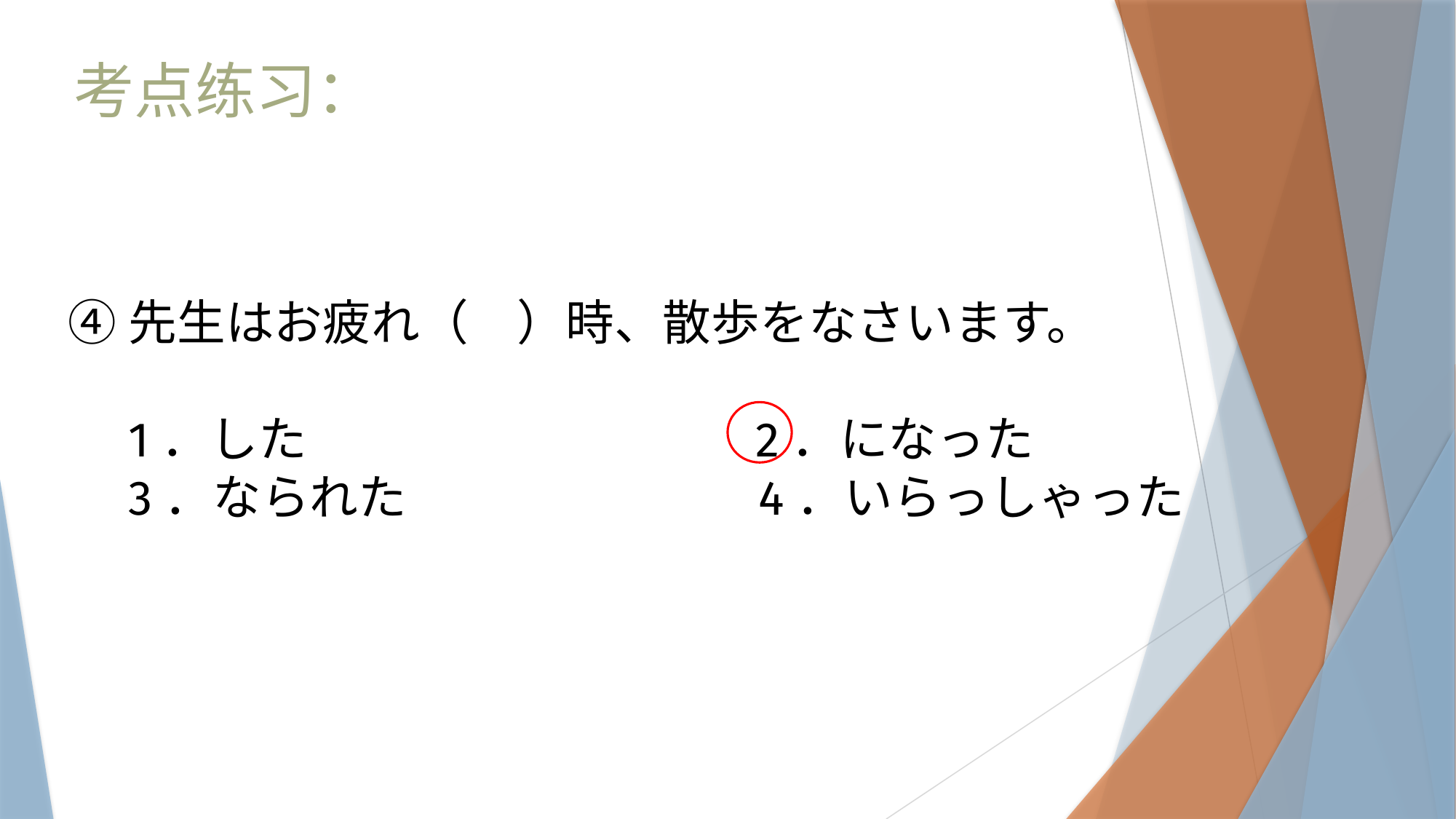

考点练习：
④先生はお疲れ（　）時、散歩をなさいます。

　1．した　　　　　　　　　2．になった
　3．なられた　　　　　　　4．いらっしゃった